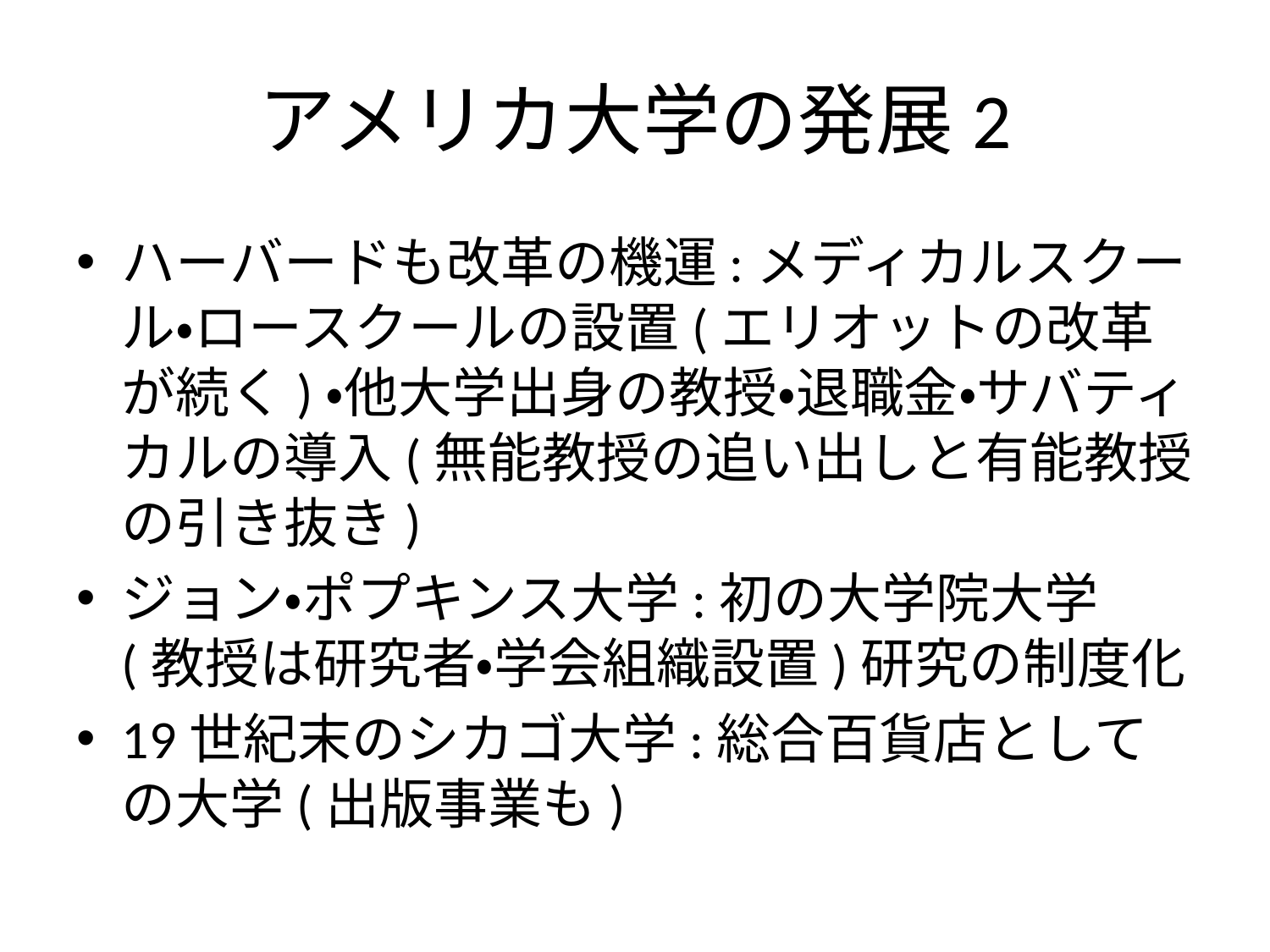

# アメリカ大学の発展2
ハーバードも改革の機運:メディカルスクール・ロースクールの設置(エリオットの改革が続く)・他大学出身の教授・退職金・サバティカルの導入(無能教授の追い出しと有能教授の引き抜き)
ジョン・ポプキンス大学:初の大学院大学(教授は研究者・学会組織設置)研究の制度化
19世紀末のシカゴ大学:総合百貨店としての大学(出版事業も)